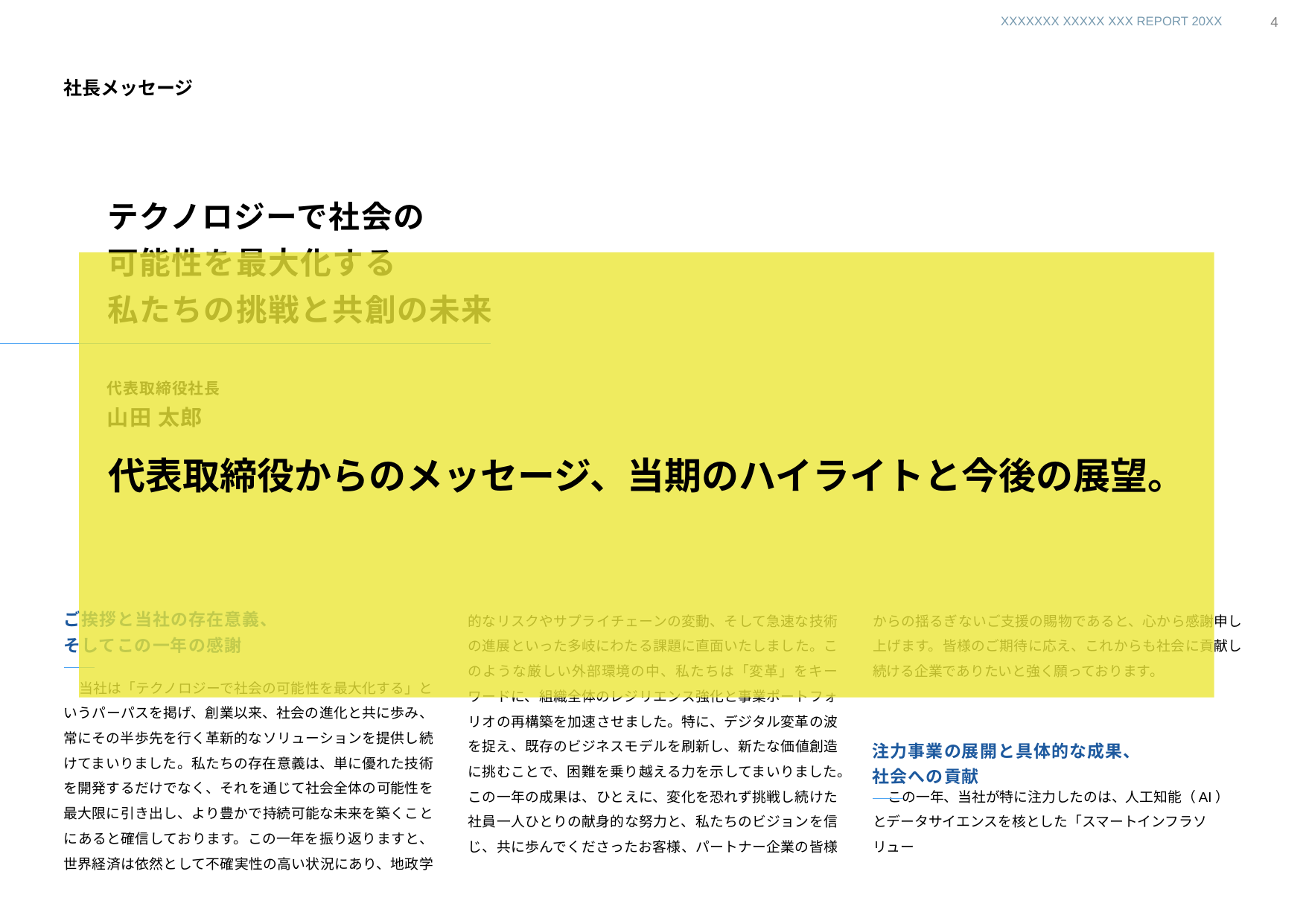

取材
HP
4
# 社長メッセージ
テクノロジーで社会の
可能性を最大化する
私たちの挑戦と共創の未来
代表取締役社長
山田 太郎
代表取締役からのメッセージ、当期のハイライトと今後の展望。

当社は「テクノロジーで社会の可能性を最大化する」というパーパスを掲げ、創業以来、社会の進化と共に歩み、常にその半歩先を行く革新的なソリューションを提供し続けてまいりました。私たちの存在意義は、単に優れた技術を開発するだけでなく、それを通じて社会全体の可能性を最大限に引き出し、より豊かで持続可能な未来を築くことにあると確信しております。この一年を振り返りますと、世界経済は依然として不確実性の高い状況にあり、地政学的なリスクやサプライチェーンの変動、そして急速な技術の進展といった多岐にわたる課題に直面いたしました。このような厳しい外部環境の中、私たちは「変革」をキーワードに、組織全体のレジリエンス強化と事業ポートフォリオの再構築を加速させました。特に、デジタル変革の波を捉え、既存のビジネスモデルを刷新し、新たな価値創造に挑むことで、困難を乗り越える力を示してまいりました。この一年の成果は、ひとえに、変化を恐れず挑戦し続けた社員一人ひとりの献身的な努力と、私たちのビジョンを信じ、共に歩んでくださったお客様、パートナー企業の皆様からの揺るぎないご支援の賜物であると、心から感謝申し上げます。皆様のご期待に応え、これからも社会に貢献し続ける企業でありたいと強く願っております。

この一年、当社が特に注力したのは、人工知能（AI）とデータサイエンスを核とした「スマートインフラソリュー
ご挨拶と当社の存在意義、
そしてこの一年の感謝
注力事業の展開と具体的な成果、
社会への貢献